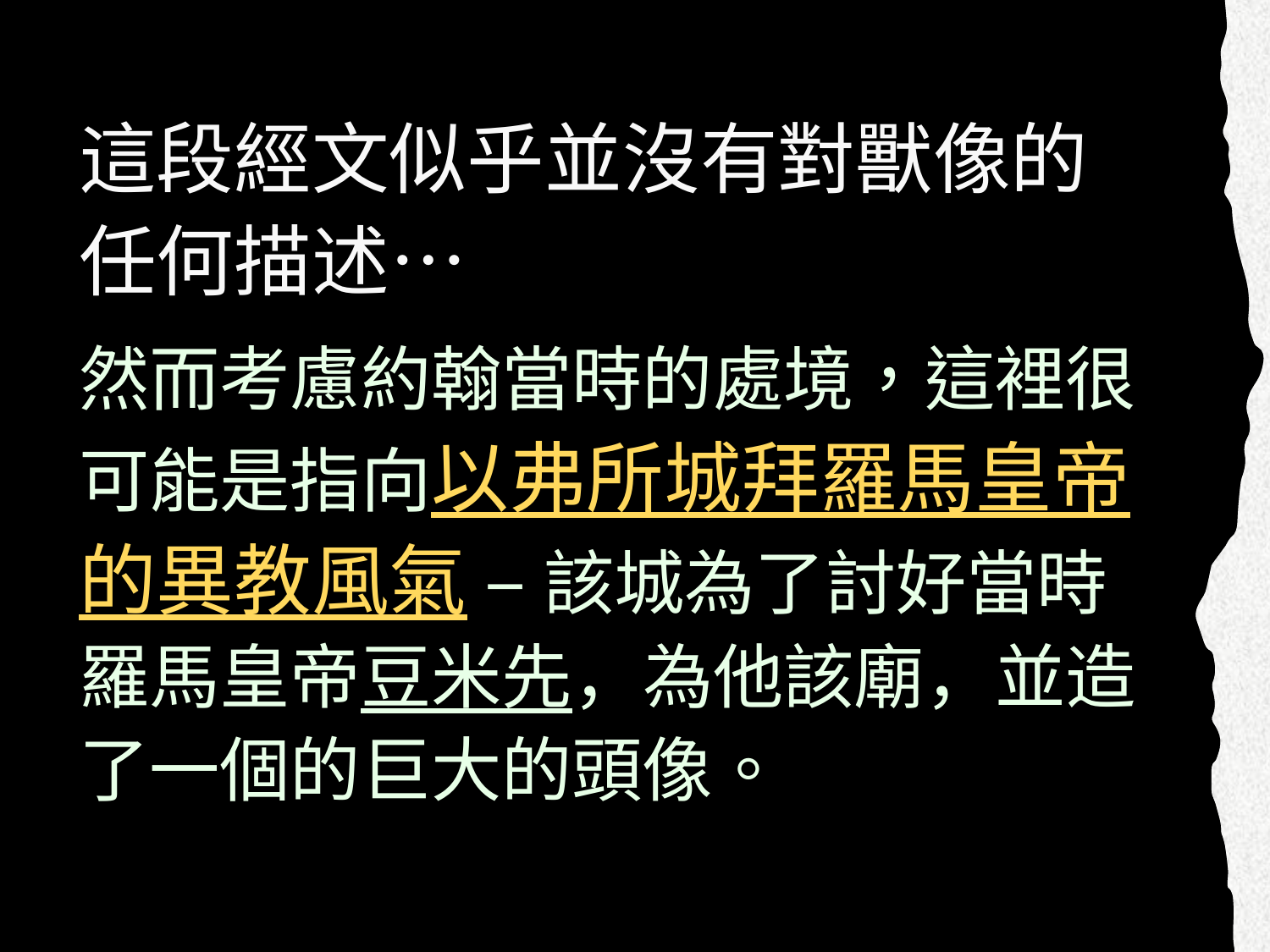

這段經文似乎並沒有對獸像的任何描述…
然而考慮約翰當時的處境，這裡很可能是指向以弗所城拜羅馬皇帝的異教風氣 – 該城為了討好當時羅馬皇帝豆米先，為他該廟，並造了一個的巨大的頭像。